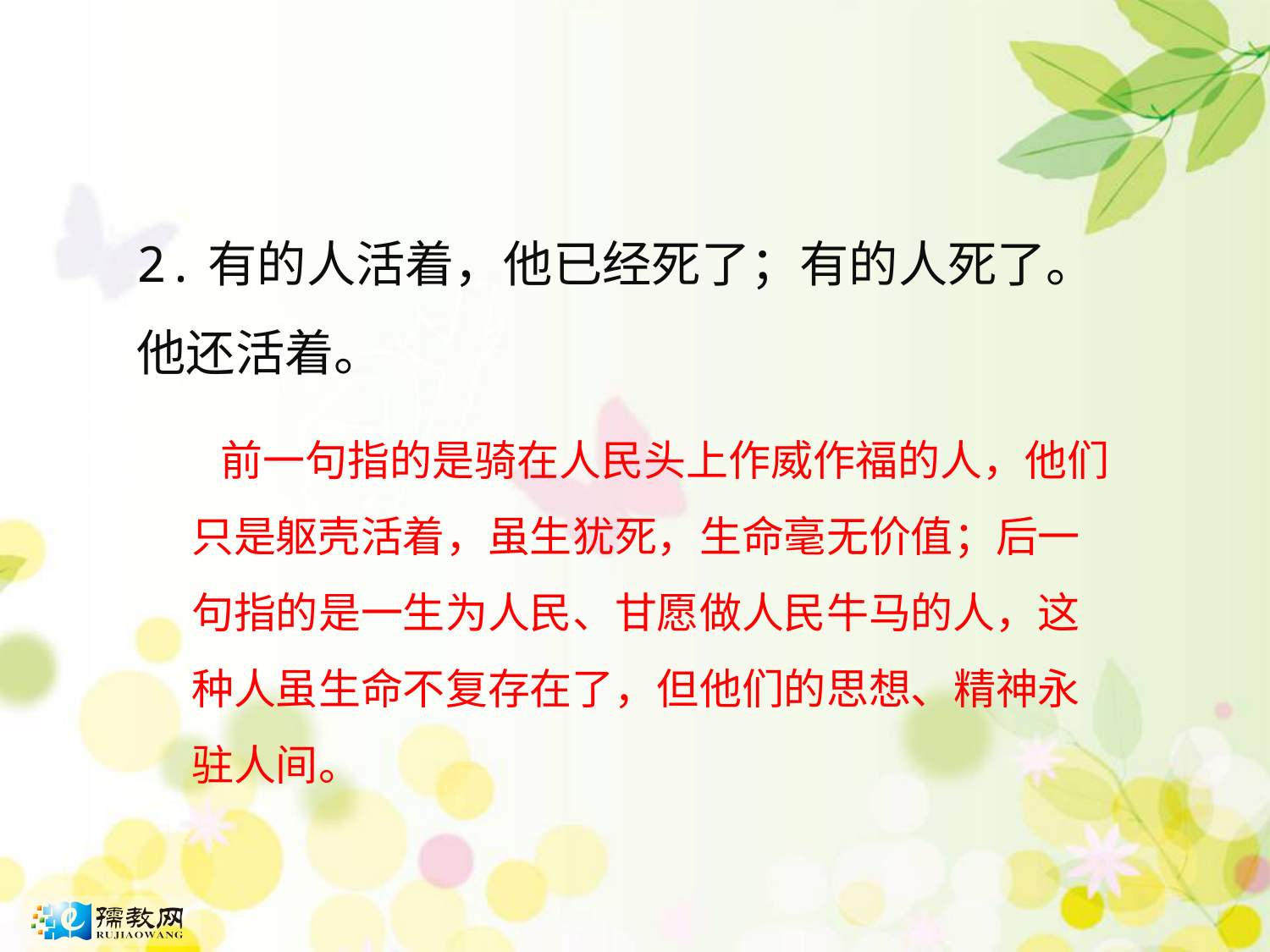

2.有的人活着，他已经死了；有的人死了。他还活着。
       前一句指的是骑在人民头上作威作福的人，他们只是躯壳活着，虽生犹死，生命毫无价值；后一句指的是一生为人民、甘愿做人民牛马的人，这种人虽生命不复存在了，但他们的思想、精神永驻人间。